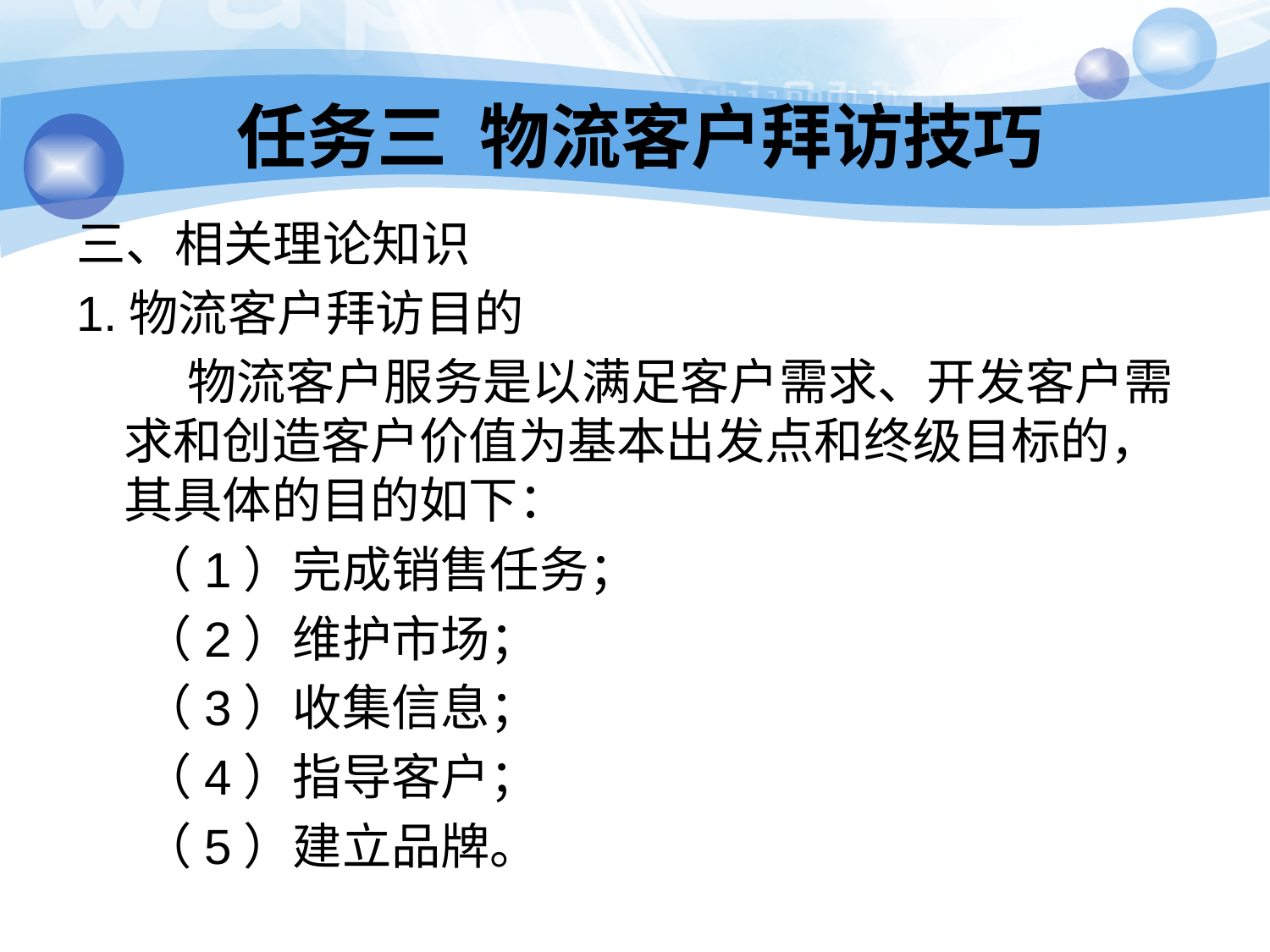

# 任务三  物流客户拜访技巧
三、相关理论知识
1.物流客户拜访目的
         物流客户服务是以满足客户需求、开发客户需求和创造客户价值为基本出发点和终级目标的，其具体的目的如下：
     （1）完成销售任务；
     （2）维护市场；
     （3）收集信息；
     （4）指导客户；
     （5）建立品牌。